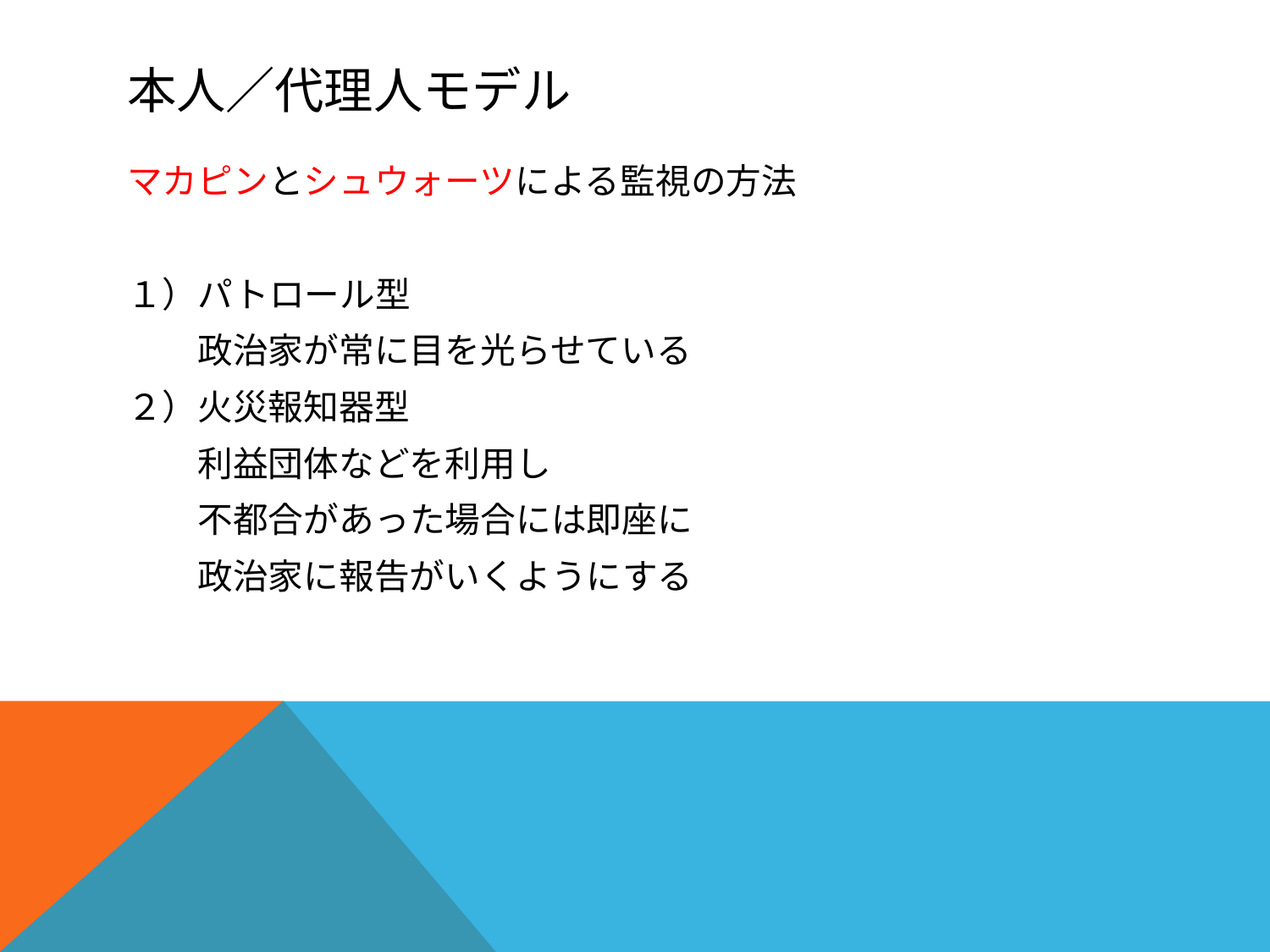

# 本人／代理人モデル
マカピンとシュウォーツによる監視の方法

１）パトロール型
　　政治家が常に目を光らせている
２）火災報知器型
　　利益団体などを利用し
　　不都合があった場合には即座に
　　政治家に報告がいくようにする